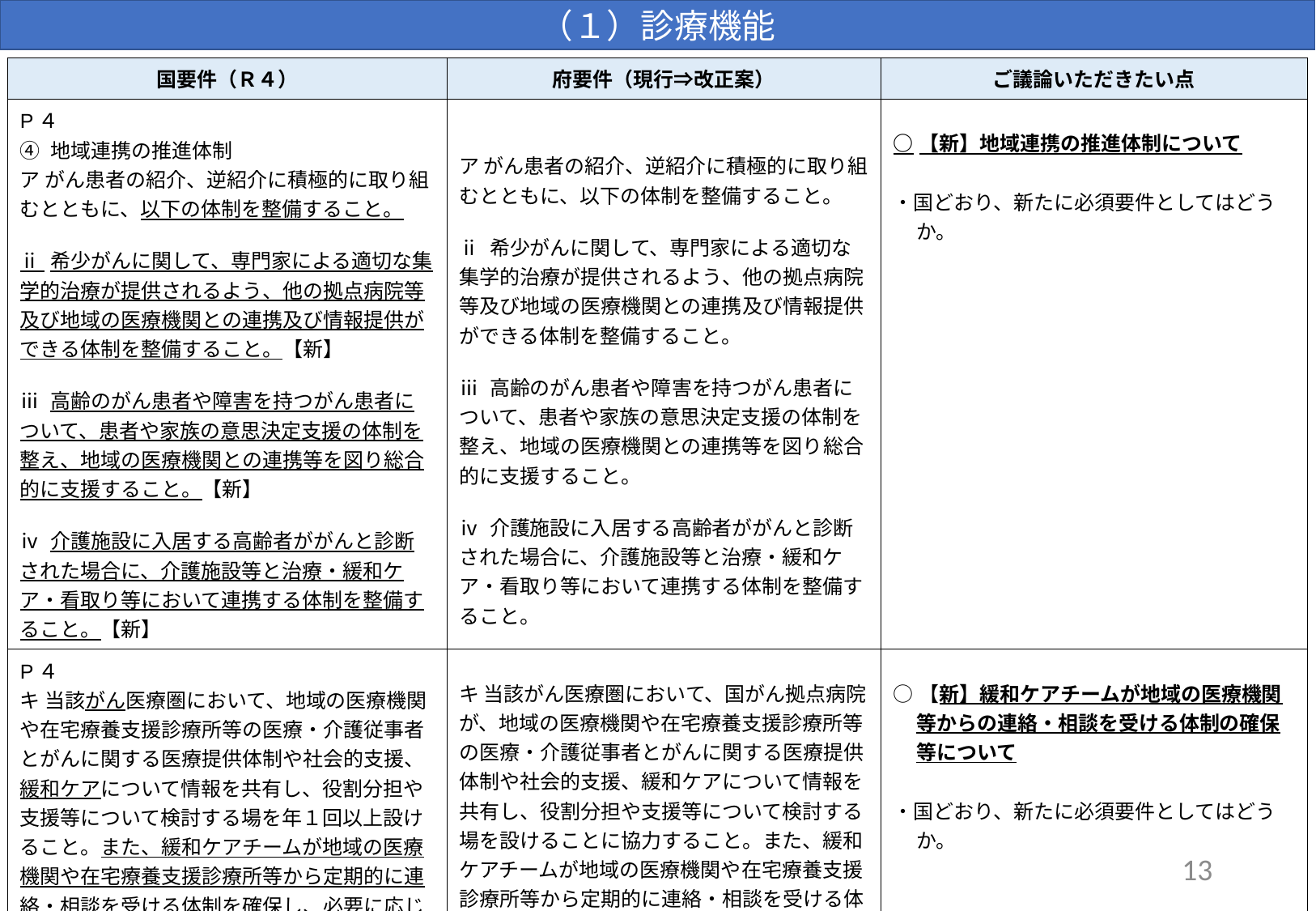

（１）診療機能
| 国要件（Ｒ４） | 府要件（現行⇒改正案） | ご議論いただきたい点 |
| --- | --- | --- |
| P４ ④ 地域連携の推進体制 ア がん患者の紹介、逆紹介に積極的に取り組むとともに、以下の体制を整備すること。 ⅱ 希少がんに関して、専門家による適切な集学的治療が提供されるよう、他の拠点病院等及び地域の医療機関との連携及び情報提供ができる体制を整備すること。【新】 ⅲ 高齢のがん患者や障害を持つがん患者について、患者や家族の意思決定支援の体制を整え、地域の医療機関との連携等を図り総合的に支援すること。【新】 ⅳ 介護施設に入居する高齢者ががんと診断された場合に、介護施設等と治療・緩和ケア・看取り等において連携する体制を整備すること。【新】 | ア がん患者の紹介、逆紹介に積極的に取り組むとともに、以下の体制を整備すること。 ⅱ 希少がんに関して、専門家による適切な集学的治療が提供されるよう、他の拠点病院等及び地域の医療機関との連携及び情報提供ができる体制を整備すること。 ⅲ 高齢のがん患者や障害を持つがん患者について、患者や家族の意思決定支援の体制を整え、地域の医療機関との連携等を図り総合的に支援すること。 ⅳ 介護施設に入居する高齢者ががんと診断された場合に、介護施設等と治療・緩和ケア・看取り等において連携する体制を整備すること。 | ○【新】地域連携の推進体制について 　 ・国どおり、新たに必須要件としてはどうか。 |
| P４ キ 当該がん医療圏において、地域の医療機関や在宅療養支援診療所等の医療・介護従事者とがんに関する医療提供体制や社会的支援、緩和ケアについて情報を共有し、役割分担や支援等について検討する場を年１回以上設けること。また、緩和ケアチームが地域の医療機関や在宅療養支援診療所等から定期的に連絡・相談を受ける体制を確保し、必要に応じて助言等を行っていること。 | キ 当該がん医療圏において、国がん拠点病院が、地域の医療機関や在宅療養支援診療所等の医療・介護従事者とがんに関する医療提供体制や社会的支援、緩和ケアについて情報を共有し、役割分担や支援等について検討する場を設けることに協力すること。また、緩和ケアチームが地域の医療機関や在宅療養支援診療所等から定期的に連絡・相談を受ける体制を確保し、必要に応じて助言等を行っていること。 | ○【新】緩和ケアチームが地域の医療機関等からの連絡・相談を受ける体制の確保等について 　 ・国どおり、新たに必須要件としてはどうか。 |
13